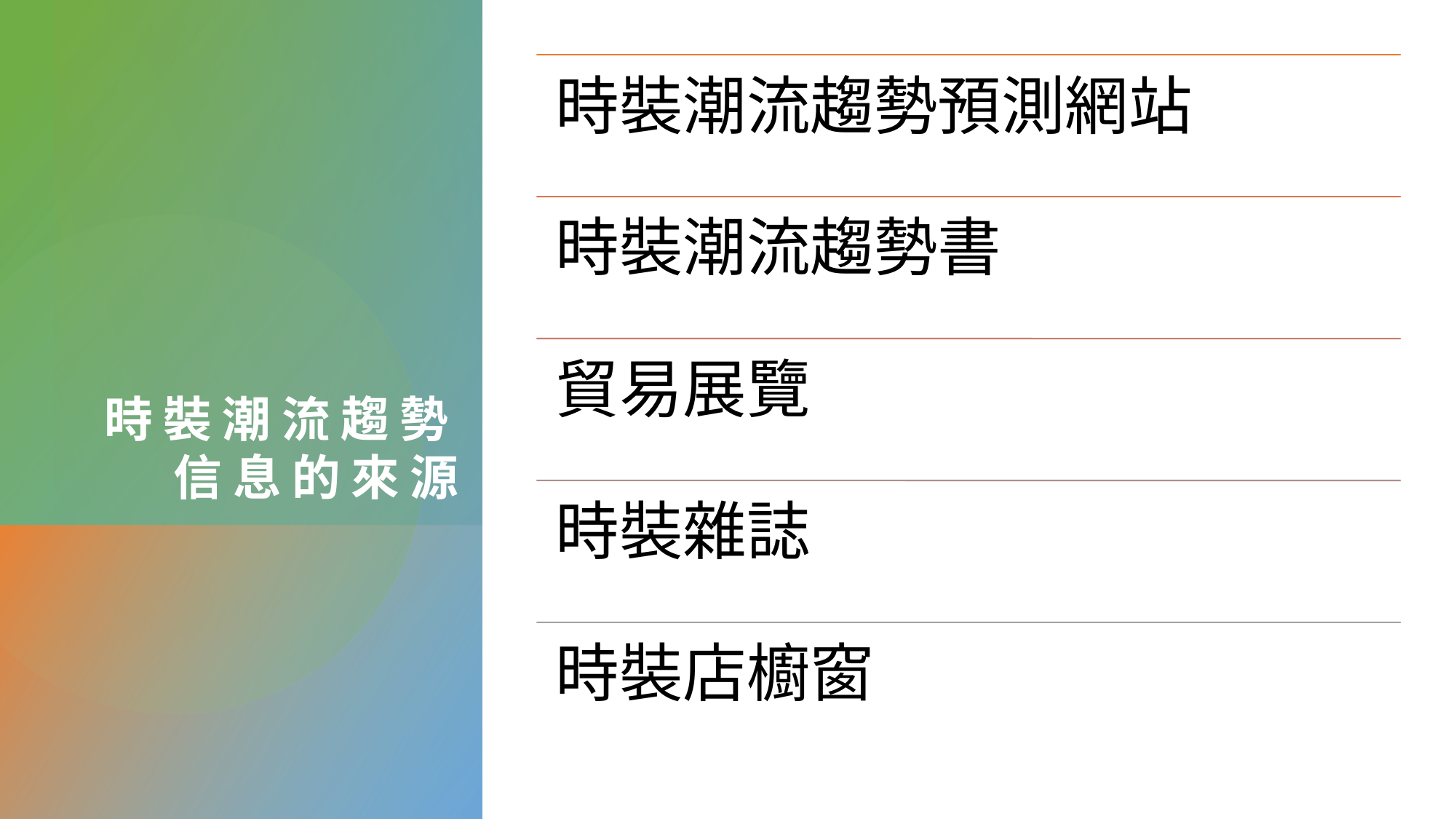

時裝潮流趨勢預測網站
時裝潮流趨勢書
貿易展覽
時裝雜誌
時裝店櫥窗
# 時裝潮流趨勢信息的來源